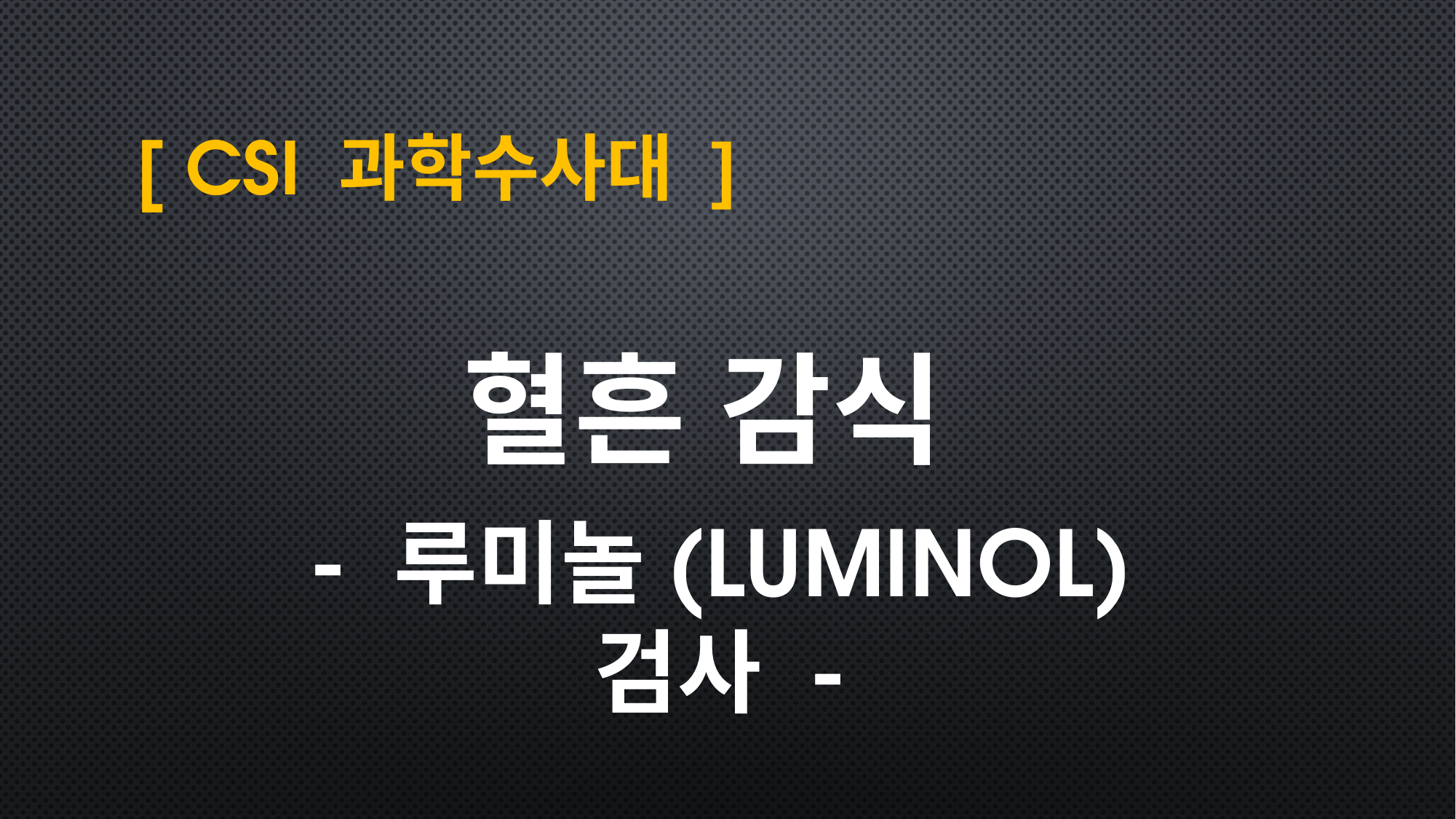

# [ CSI 과학수사대 ]
혈흔 감식
- 루미놀(Luminol) 검사 -